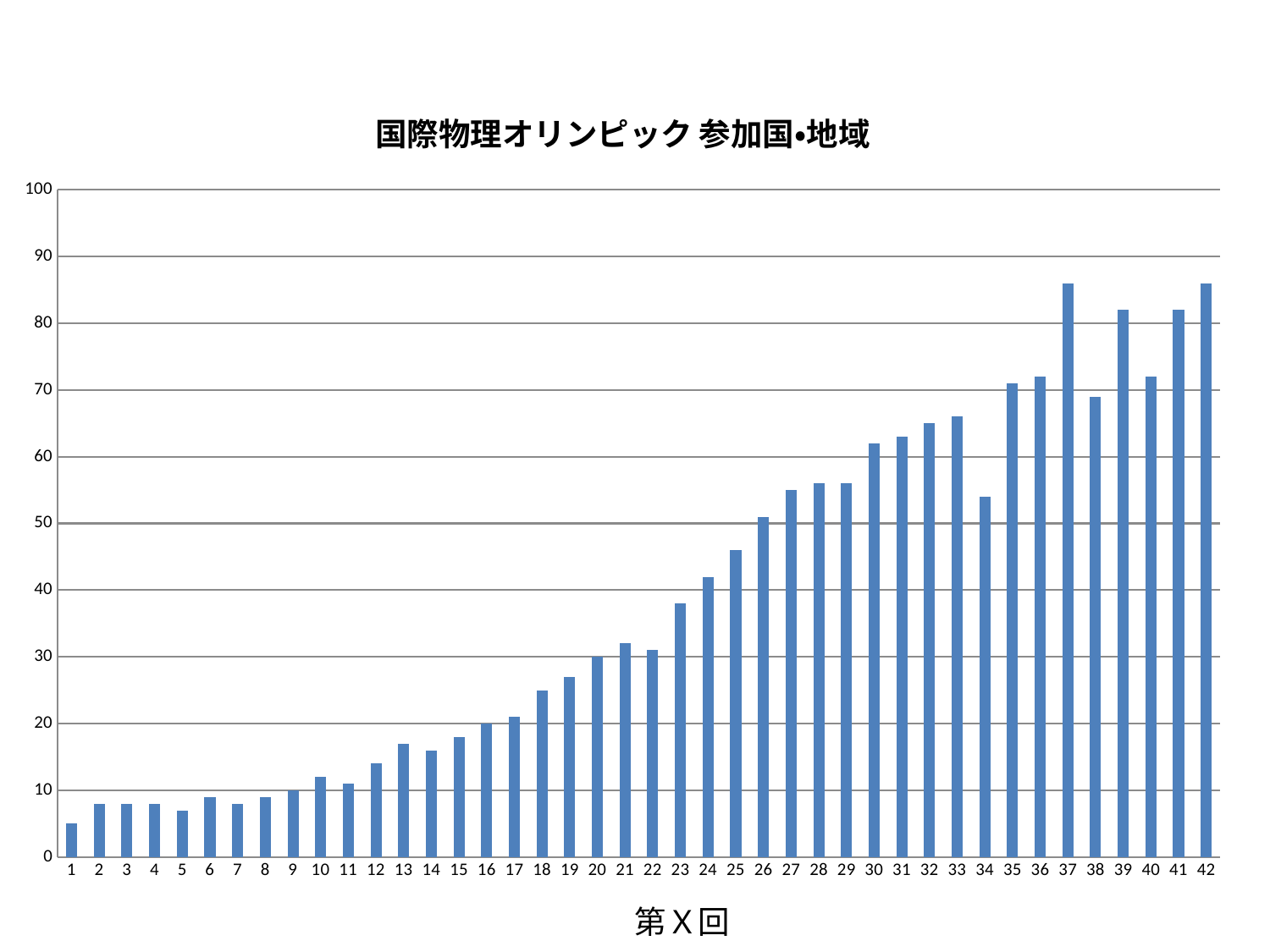

### Chart: 国際物理オリンピック 参加国・地域

| Category |  |
|---|---|
第Ｘ回